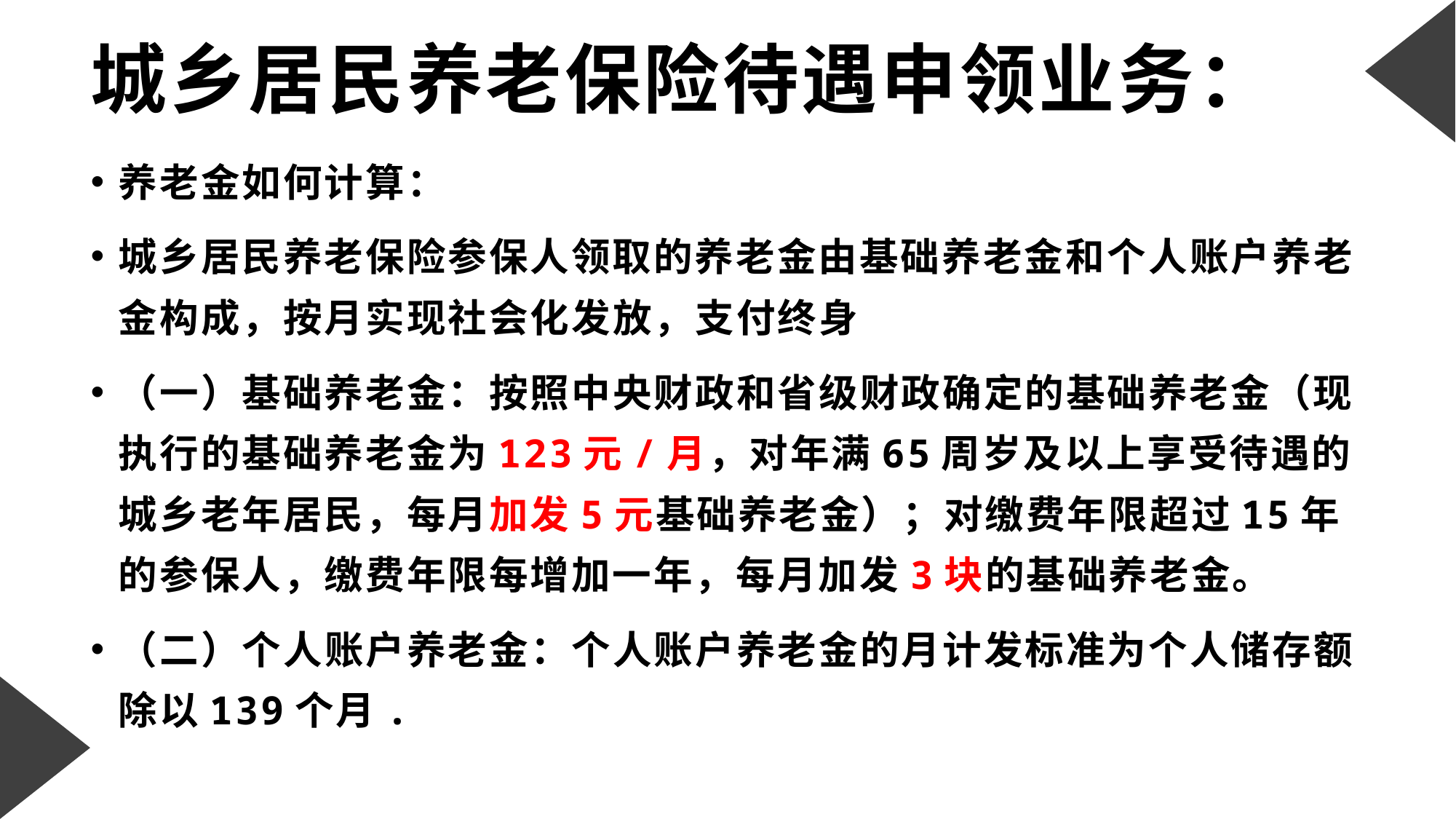

# 城乡居民养老保险待遇申领业务：
养老金如何计算：
城乡居民养老保险参保人领取的养老金由基础养老金和个人账户养老金构成，按月实现社会化发放，支付终身
（一）基础养老金：按照中央财政和省级财政确定的基础养老金（现执行的基础养老金为123元/月，对年满65周岁及以上享受待遇的城乡老年居民，每月加发5元基础养老金）；对缴费年限超过15年的参保人，缴费年限每增加一年，每月加发3块的基础养老金。
（二）个人账户养老金：个人账户养老金的月计发标准为个人储存额除以139个月.